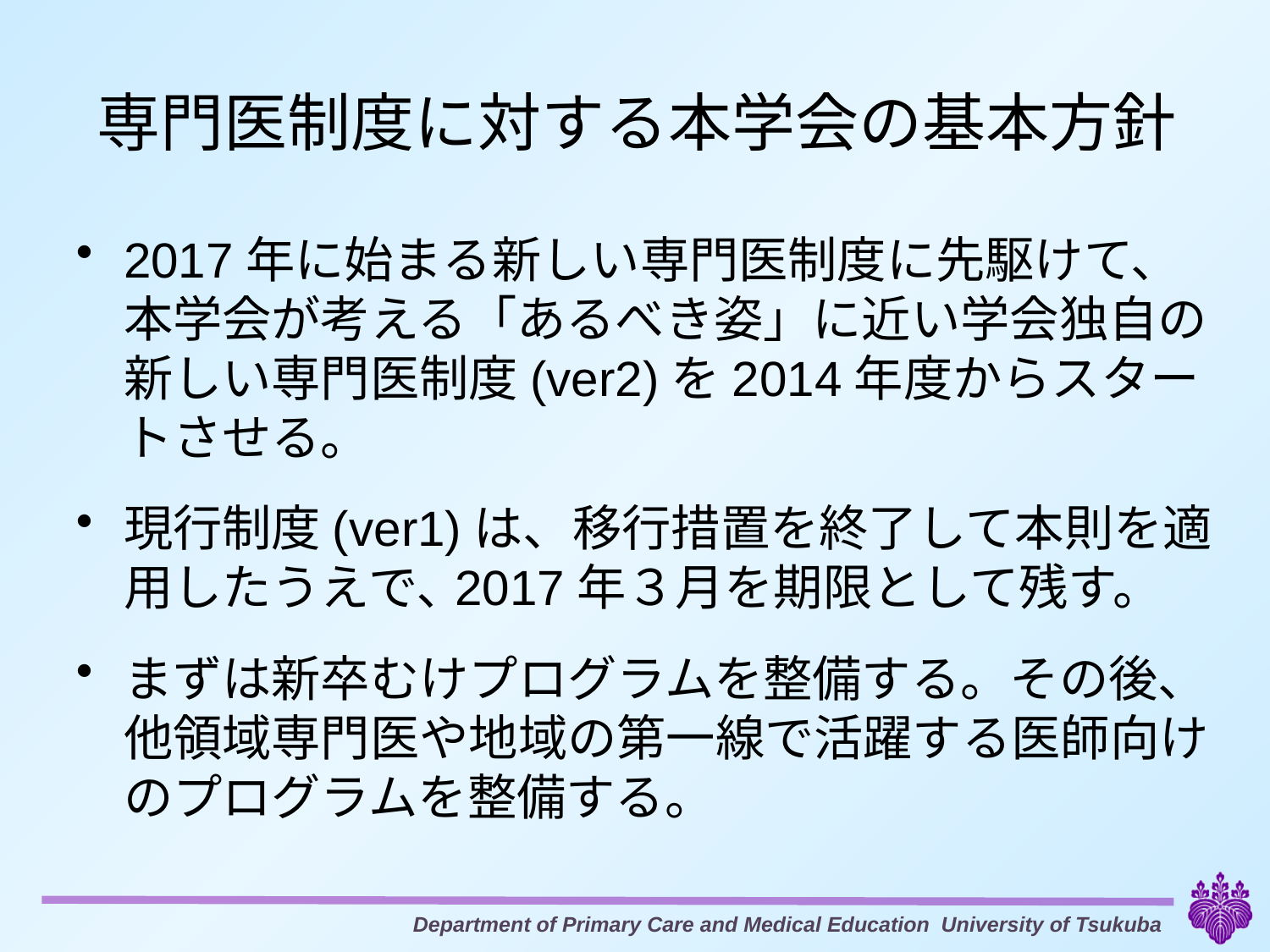

# 専門医制度に対する本学会の基本方針
2017年に始まる新しい専門医制度に先駆けて、本学会が考える「あるべき姿」に近い学会独自の新しい専門医制度(ver2)を2014年度からスタートさせる。
現行制度(ver1)は、移行措置を終了して本則を適用したうえで､2017年３月を期限として残す。
まずは新卒むけプログラムを整備する。その後、他領域専門医や地域の第一線で活躍する医師向けのプログラムを整備する。